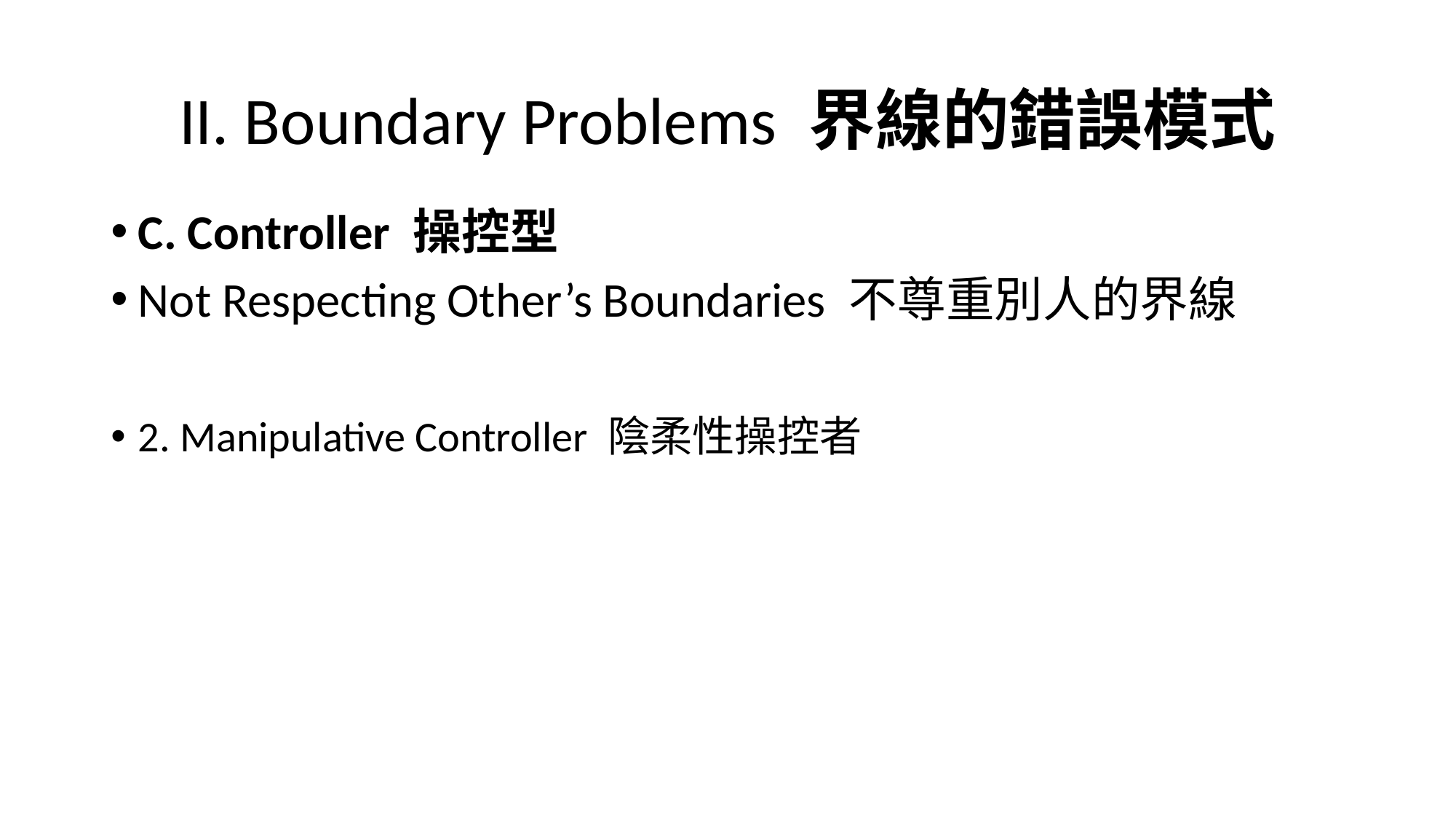

# II. Boundary Problems 界線的錯誤模式
C. Controller 操控型
Not Respecting Other’s Boundaries 不尊重別人的界線

2. Manipulative Controller 陰柔性操控者